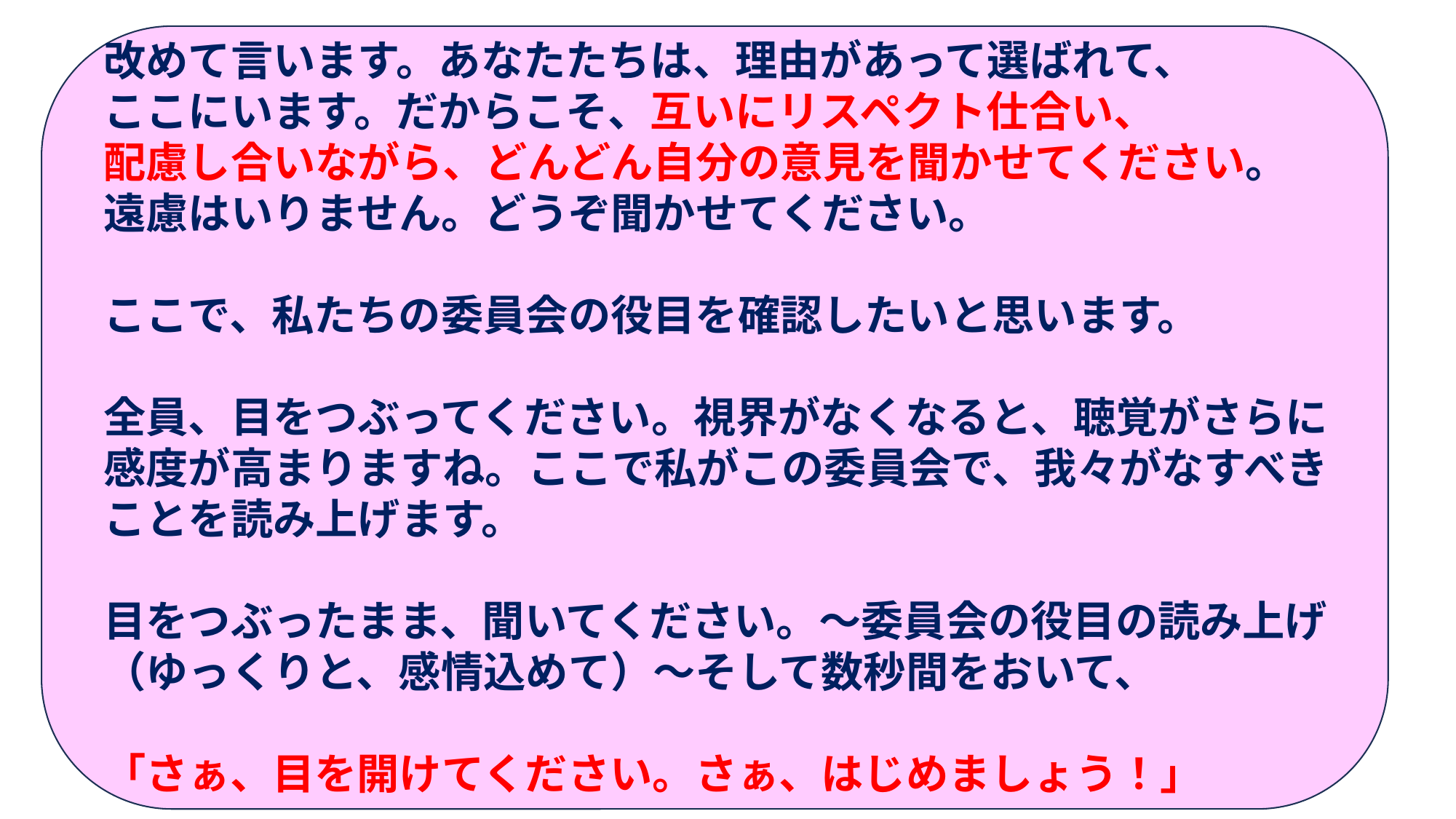

改めて言います。あなたたちは、理由があって選ばれて、
ここにいます。だからこそ、互いにリスペクト仕合い、
配慮し合いながら、どんどん自分の意見を聞かせてください。
遠慮はいりません。どうぞ聞かせてください。

ここで、私たちの委員会の役目を確認したいと思います。

全員、目をつぶってください。視界がなくなると、聴覚がさらに感度が高まりますね。ここで私がこの委員会で、我々がなすべきことを読み上げます。

目をつぶったまま、聞いてください。〜委員会の役目の読み上げ（ゆっくりと、感情込めて）〜そして数秒間をおいて、

「さぁ、目を開けてください。さぁ、はじめましょう！」